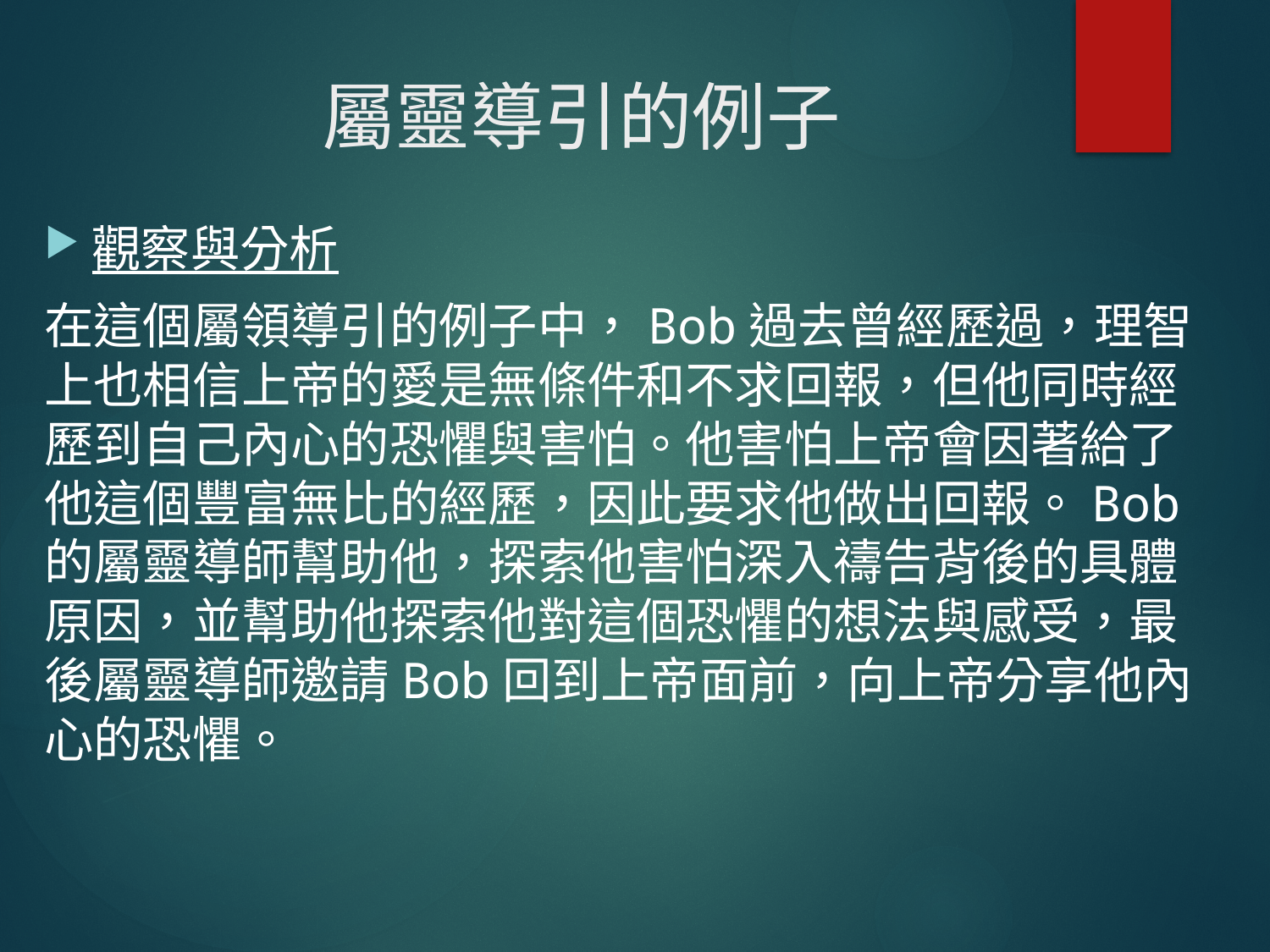

# 屬靈導引的例子
觀察與分析
在這個屬領導引的例子中，Bob過去曾經歷過，理智上也相信上帝的愛是無條件和不求回報，但他同時經歷到自己內心的恐懼與害怕。他害怕上帝會因著給了他這個豐富無比的經歷，因此要求他做出回報。Bob的屬靈導師幫助他，探索他害怕深入禱告背後的具體原因，並幫助他探索他對這個恐懼的想法與感受，最後屬靈導師邀請Bob回到上帝面前，向上帝分享他內心的恐懼。